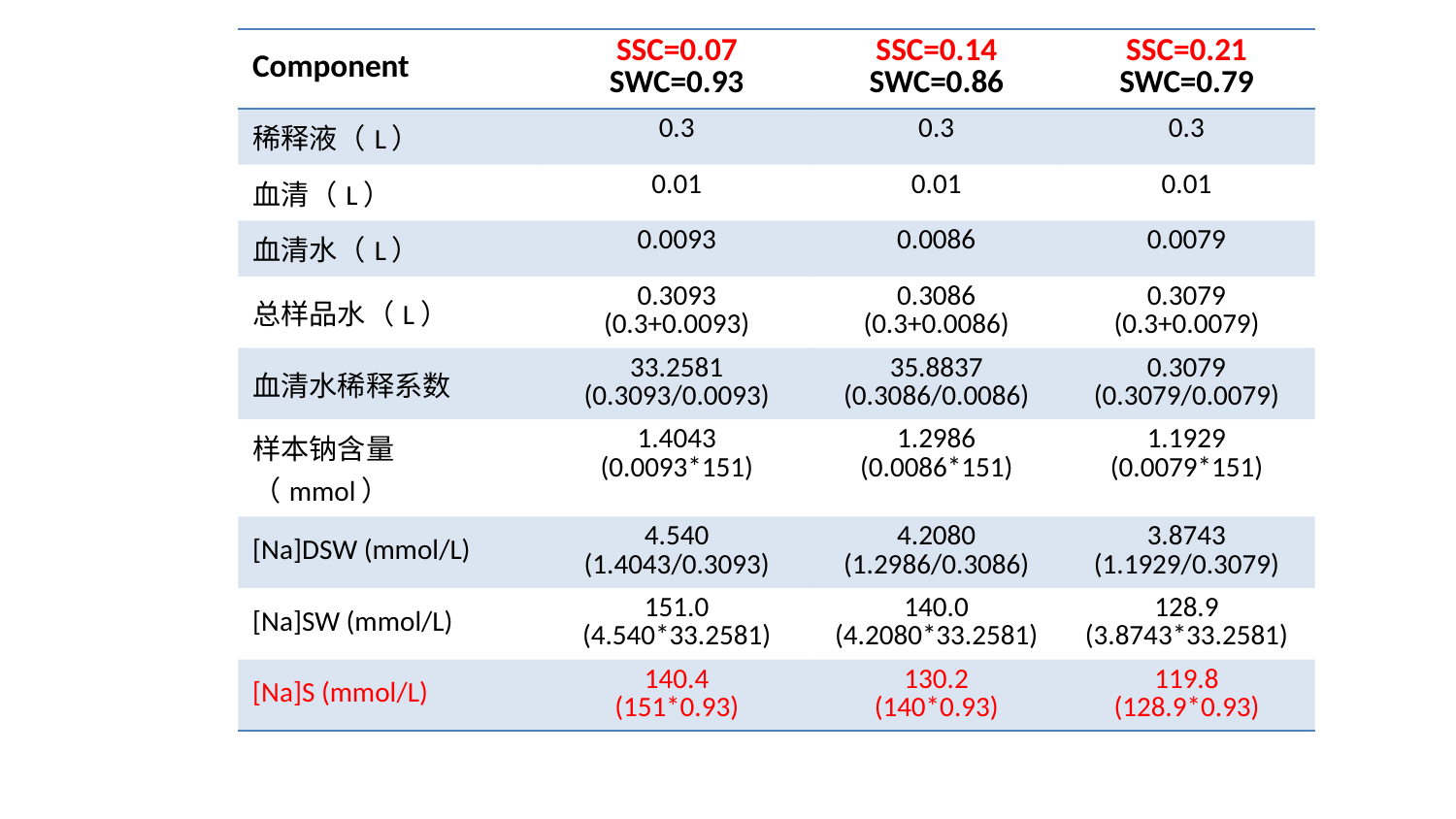

| Component | SSC=0.07 SWC=0.93 | SSC=0.14 SWC=0.86 | SSC=0.21 SWC=0.79 |
| --- | --- | --- | --- |
| 稀释液（L） | 0.3 | 0.3 | 0.3 |
| 血清（L） | 0.01 | 0.01 | 0.01 |
| 血清水（L） | 0.0093 | 0.0086 | 0.0079 |
| 总样品水（L） | 0.3093 (0.3+0.0093) | 0.3086 (0.3+0.0086) | 0.3079 (0.3+0.0079) |
| 血清水稀释系数 | 33.2581 (0.3093/0.0093) | 35.8837 (0.3086/0.0086) | 0.3079 (0.3079/0.0079) |
| 样本钠含量（mmol） | 1.4043 (0.0093\*151) | 1.2986 (0.0086\*151) | 1.1929 (0.0079\*151) |
| [Na]DSW (mmol/L) | 4.540 (1.4043/0.3093) | 4.2080 (1.2986/0.3086) | 3.8743 (1.1929/0.3079) |
| [Na]SW (mmol/L) | 151.0 (4.540\*33.2581) | 140.0 (4.2080\*33.2581) | 128.9 (3.8743\*33.2581) |
| [Na]S (mmol/L) | 140.4 (151\*0.93) | 130.2 (140\*0.93) | 119.8 (128.9\*0.93) |